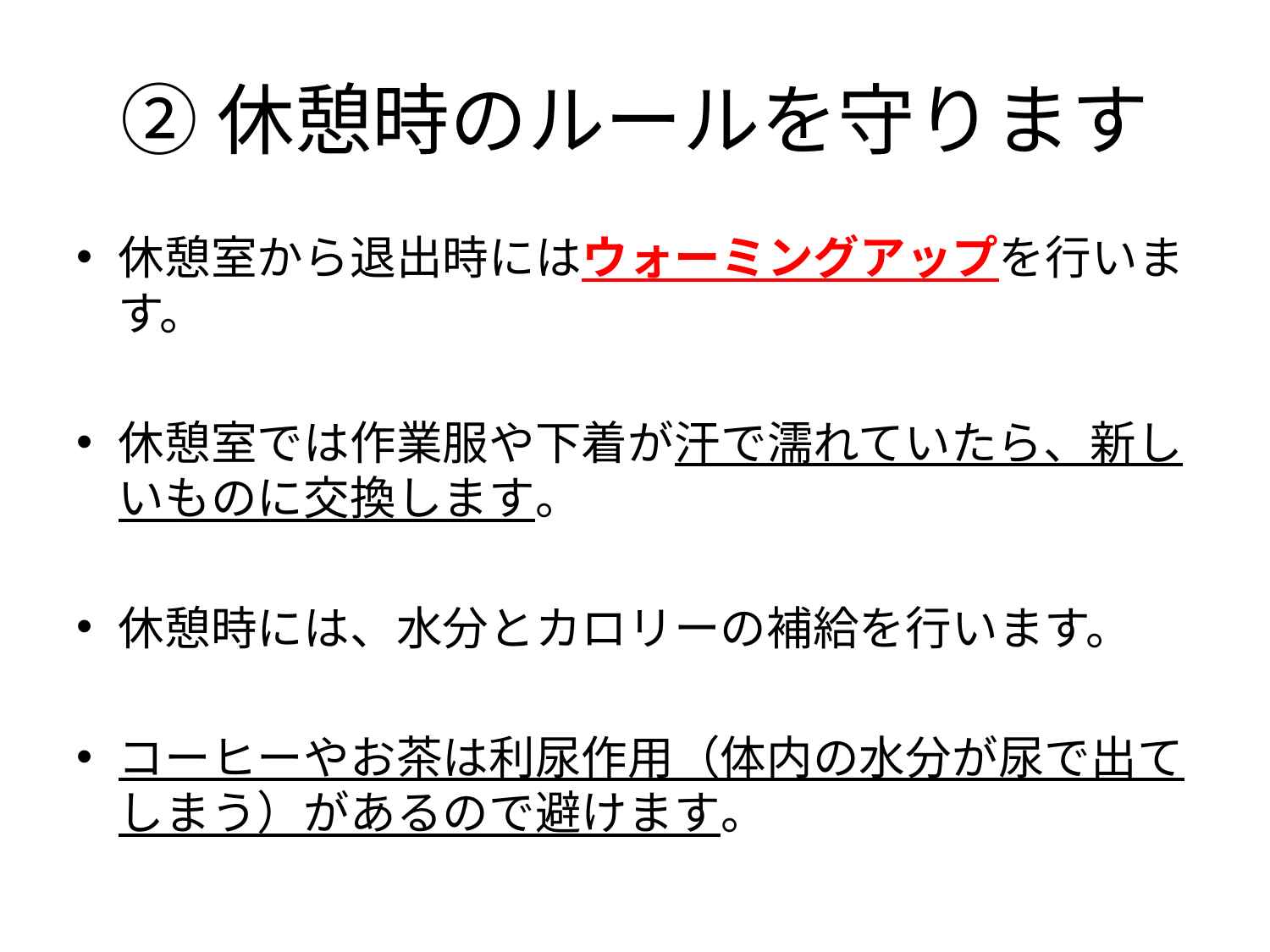

# ②休憩時のルールを守ります
休憩室から退出時にはウォーミングアップを行います。

休憩室では作業服や下着が汗で濡れていたら、新しいものに交換します。

休憩時には、水分とカロリーの補給を行います。

コーヒーやお茶は利尿作用（体内の水分が尿で出てしまう）があるので避けます。